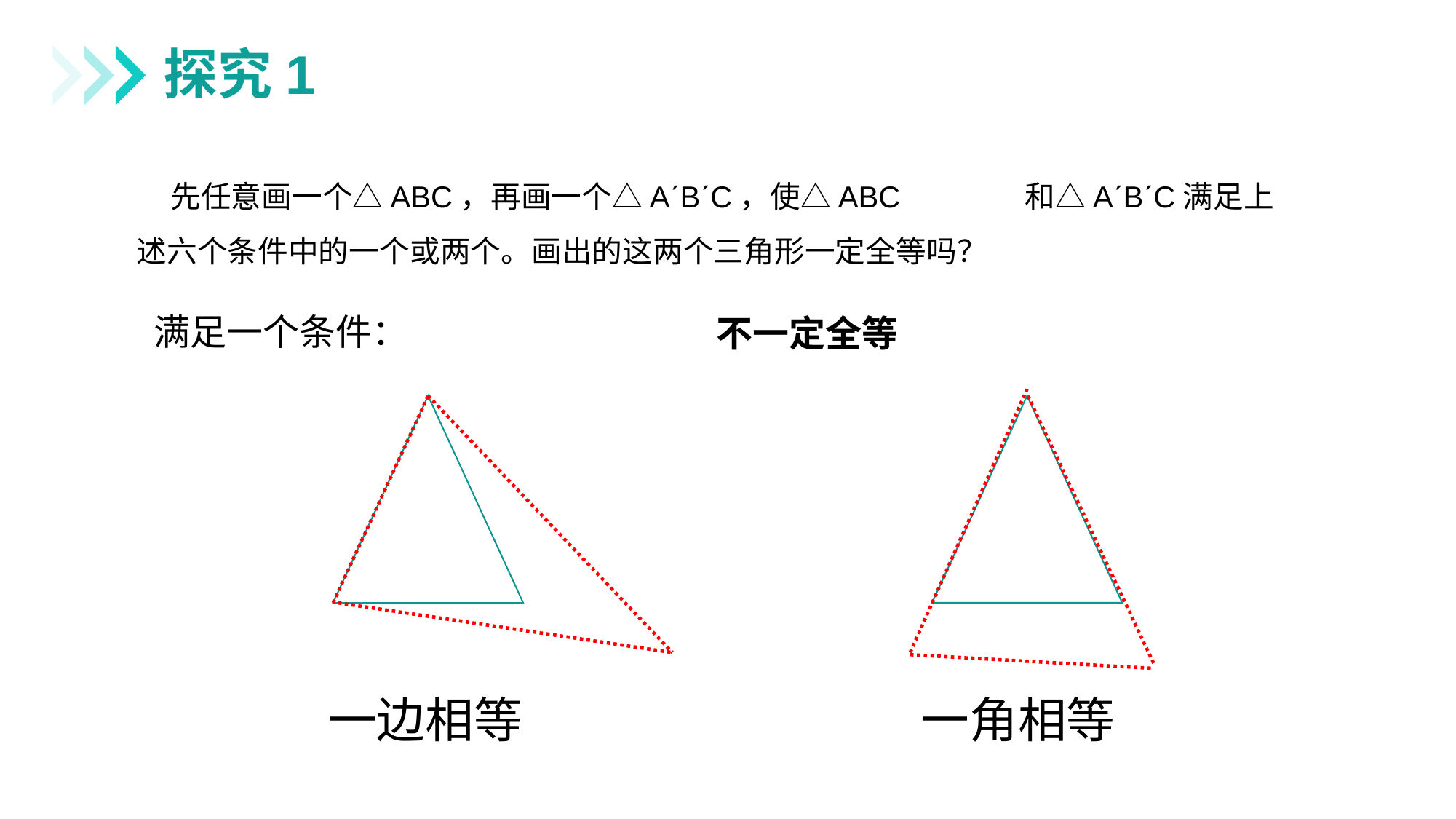

探究1
    先任意画一个△ABC，再画一个△AˊBˊC，使△ABC              和△AˊBˊC满足上述六个条件中的一个或两个。画出的这两个三角形一定全等吗？
满足一个条件：
不一定全等

一边相等
一角相等